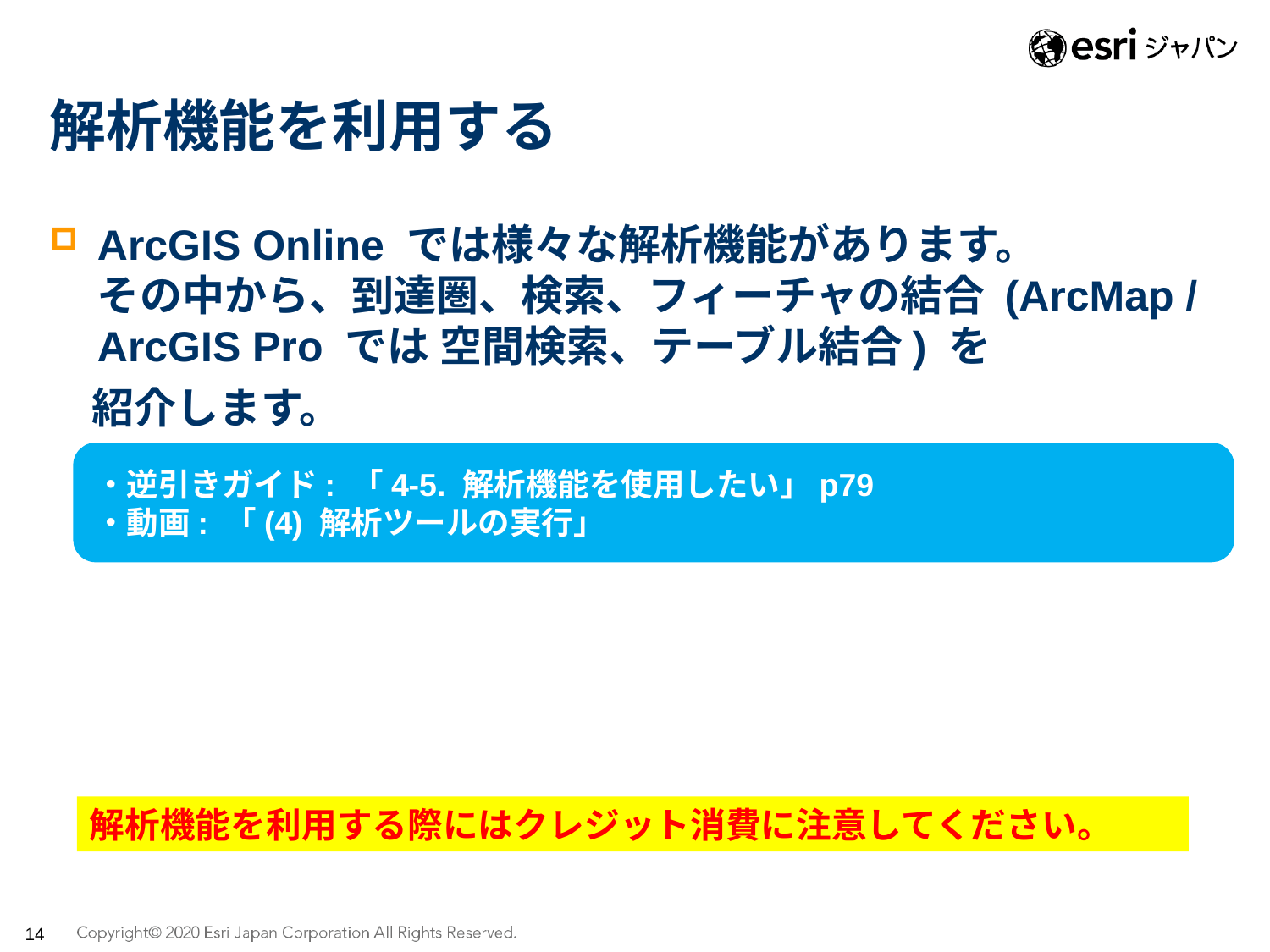

# 解析機能を利用する
ArcGIS Online では様々な解析機能があります。
その中から、到達圏、検索、フィーチャの結合 (ArcMap / ArcGIS Pro では 空間検索、テーブル結合) を
　紹介します。

・逆引きガイド: 「4-5. 解析機能を使用したい」p79
・動画: 「(4) 解析ツールの実行」
解析機能を利用する際にはクレジット消費に注意してください。
14